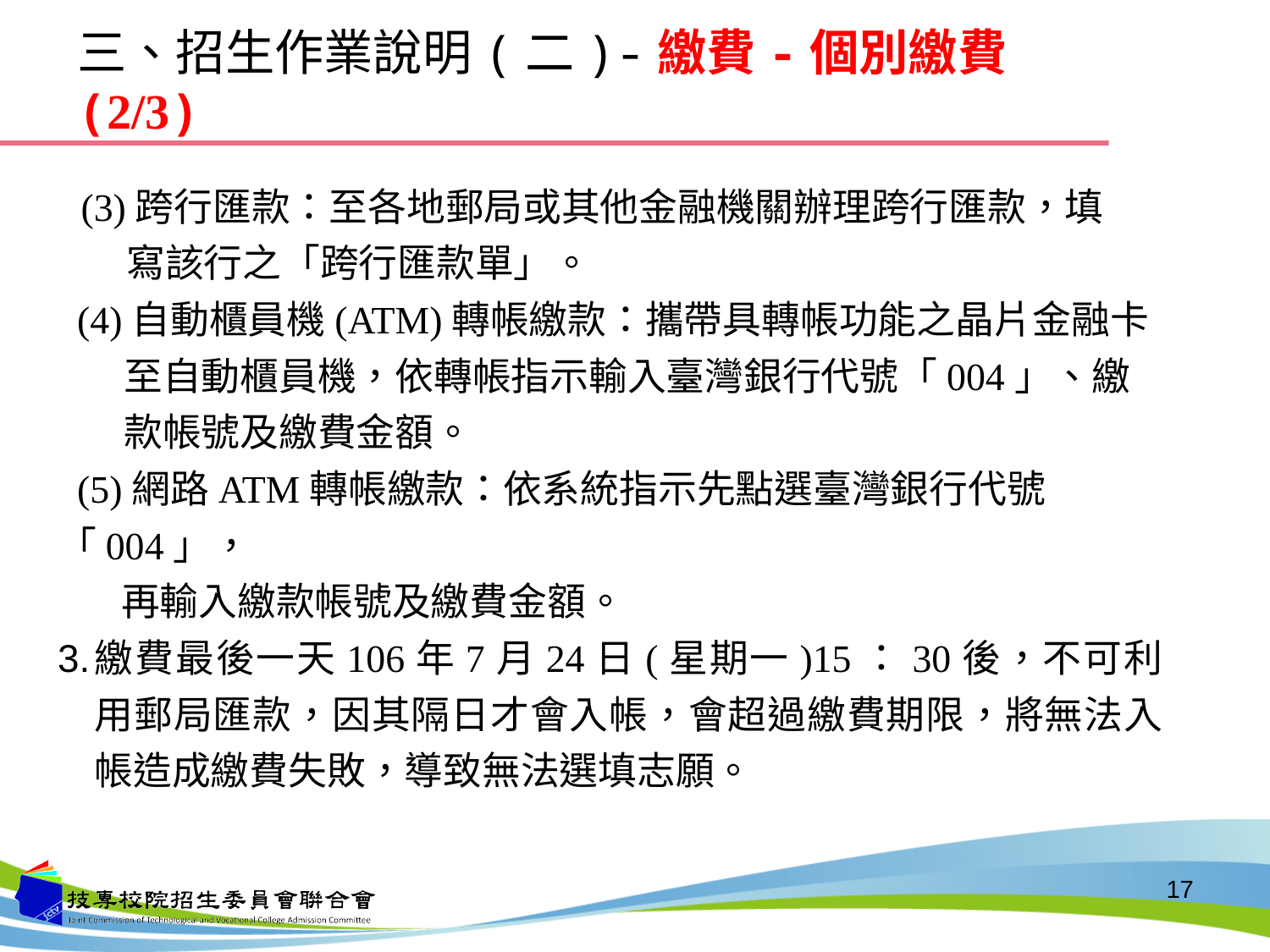

三、招生作業說明(二)-繳費-個別繳費(2/3)

 (3)跨行匯款：至各地郵局或其他金融機關辦理跨行匯款，填
      寫該行之「跨行匯款單」。
  (4)自動櫃員機(ATM)轉帳繳款：攜帶具轉帳功能之晶片金融卡
      至自動櫃員機，依轉帳指示輸入臺灣銀行代號「004」、繳
      款帳號及繳費金額。
  (5)網路ATM轉帳繳款：依系統指示先點選臺灣銀行代號「004」，
再輸入繳款帳號及繳費金額。
繳費最後一天106年7月24日(星期一)15：30後，不可利用郵局匯款，因其隔日才會入帳，會超過繳費期限，將無法入帳造成繳費失敗，導致無法選填志願。

17